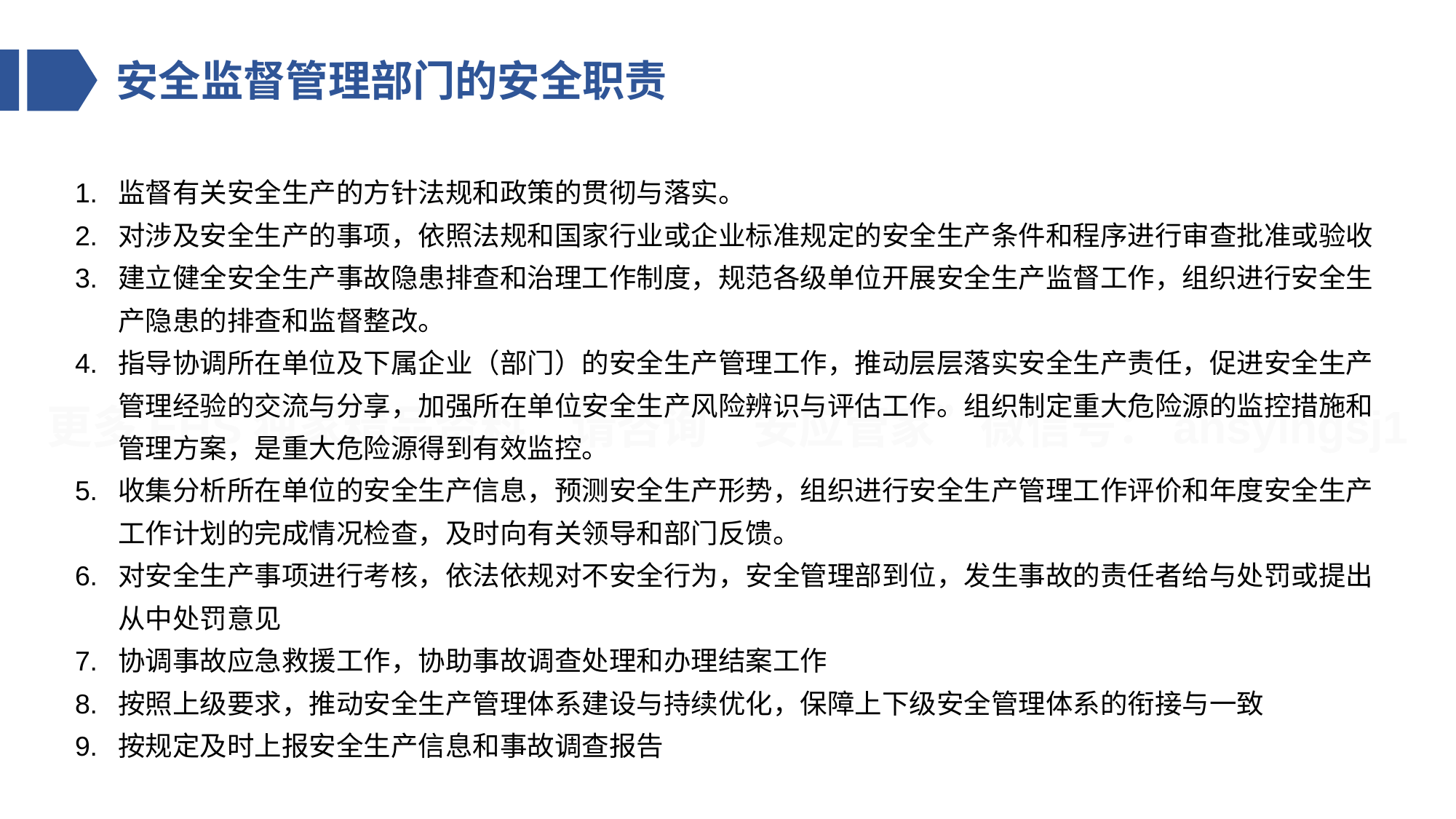

安全监督管理部门的安全职责

监督有关安全生产的方针法规和政策的贯彻与落实。
对涉及安全生产的事项，依照法规和国家行业或企业标准规定的安全生产条件和程序进行审查批准或验收
建立健全安全生产事故隐患排查和治理工作制度，规范各级单位开展安全生产监督工作，组织进行安全生产隐患的排查和监督整改。
指导协调所在单位及下属企业（部门）的安全生产管理工作，推动层层落实安全生产责任，促进安全生产管理经验的交流与分享，加强所在单位安全生产风险辨识与评估工作。组织制定重大危险源的监控措施和管理方案，是重大危险源得到有效监控。
收集分析所在单位的安全生产信息，预测安全生产形势，组织进行安全生产管理工作评价和年度安全生产工作计划的完成情况检查，及时向有关领导和部门反馈。
对安全生产事项进行考核，依法依规对不安全行为，安全管理部到位，发生事故的责任者给与处罚或提出从中处罚意见
协调事故应急救援工作，协助事故调查处理和办理结案工作
按照上级要求，推动安全生产管理体系建设与持续优化，保障上下级安全管理体系的衔接与一致
按规定及时上报安全生产信息和事故调查报告